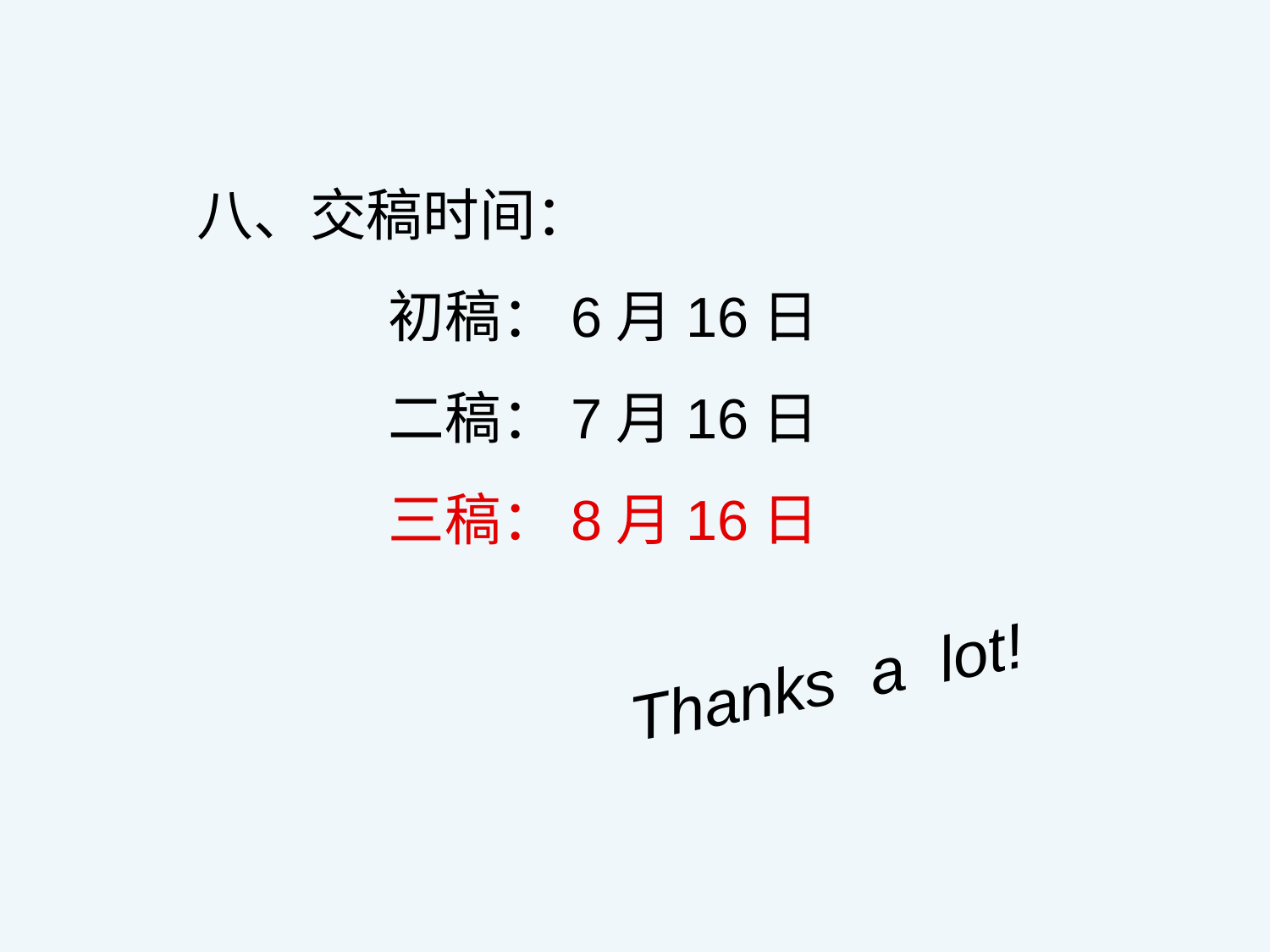

八、交稿时间：
              初稿：6月16日
              二稿：7月16日
              三稿：8月16日
Thanks  a  lot!